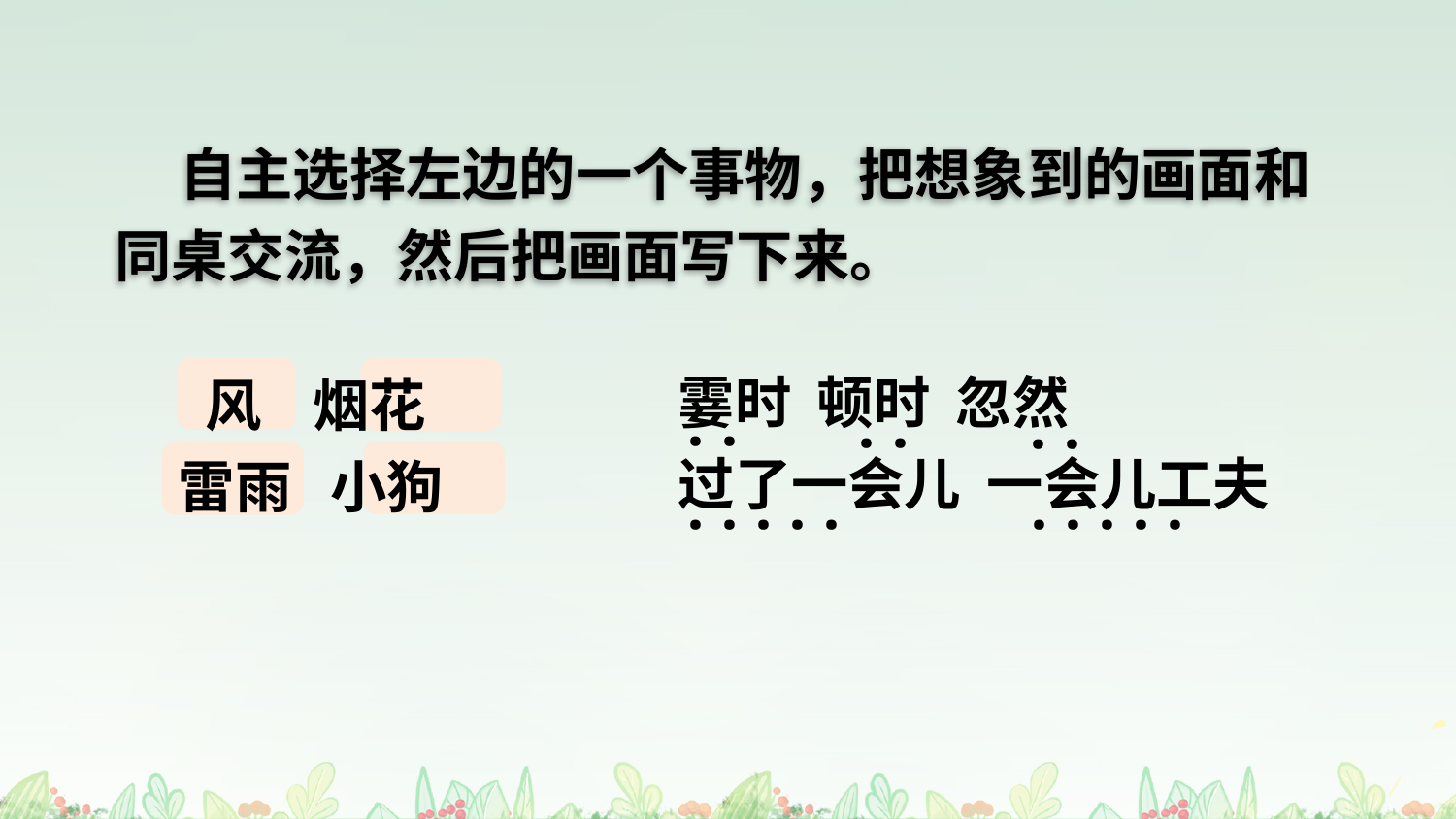

自主选择左边的一个事物，把想象到的画面和同桌交流，然后把画面写下来。
霎时  顿时  忽然
过了一会儿  一会儿工夫
··
··
··
·····
·····
 风    烟花
雷雨   小狗